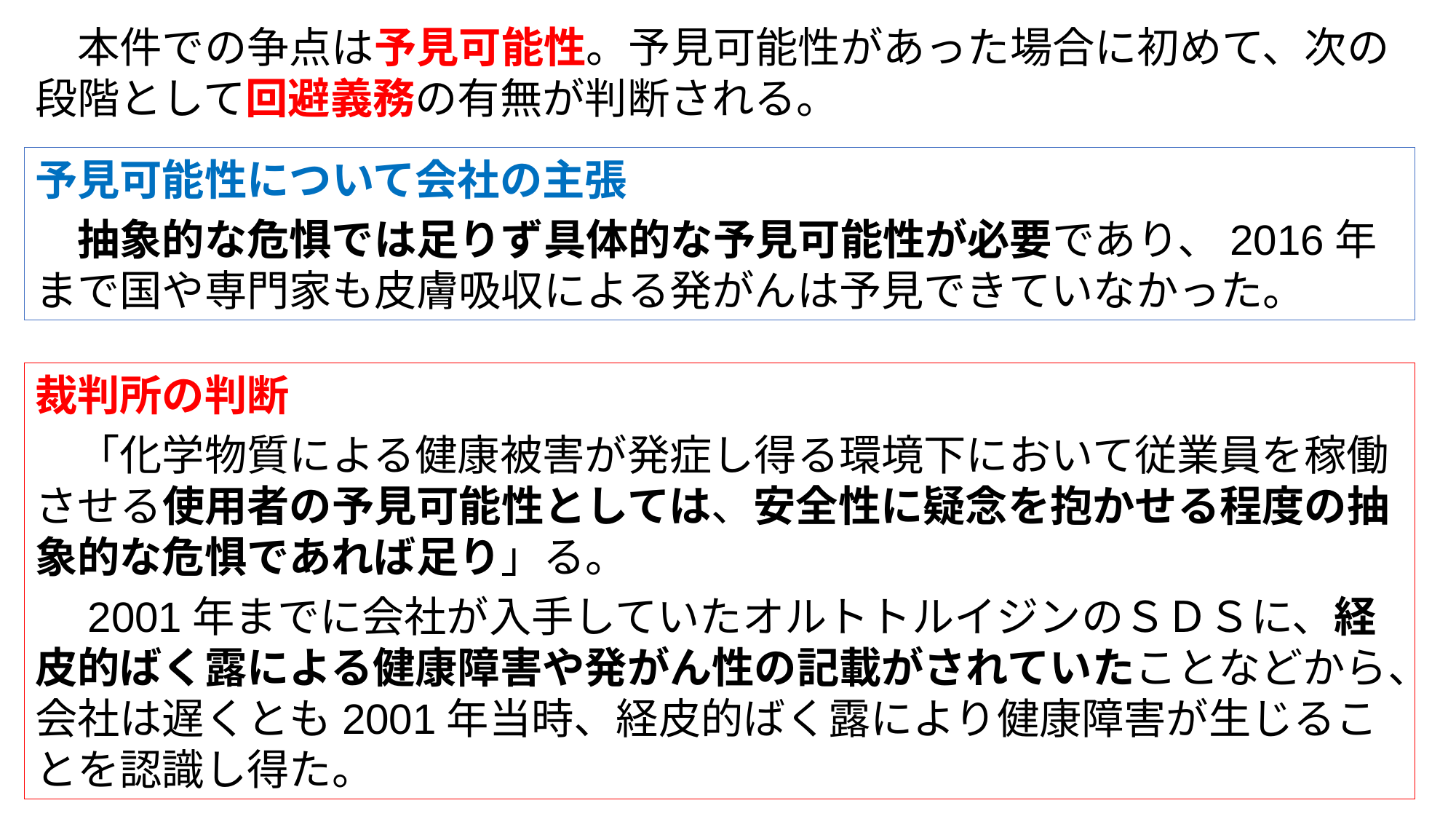

本件での争点は予見可能性。予見可能性があった場合に初めて、次の段階として回避義務の有無が判断される。
予見可能性について会社の主張
　抽象的な危惧では足りず具体的な予見可能性が必要であり、2016年まで国や専門家も皮膚吸収による発がんは予見できていなかった。
裁判所の判断
　「化学物質による健康被害が発症し得る環境下において従業員を稼働させる使用者の予見可能性としては、安全性に疑念を抱かせる程度の抽象的な危惧であれば足り」る。
　2001年までに会社が入手していたオルトトルイジンのＳＤＳに、経皮的ばく露による健康障害や発がん性の記載がされていたことなどから、会社は遅くとも2001年当時、経皮的ばく露により健康障害が生じることを認識し得た。